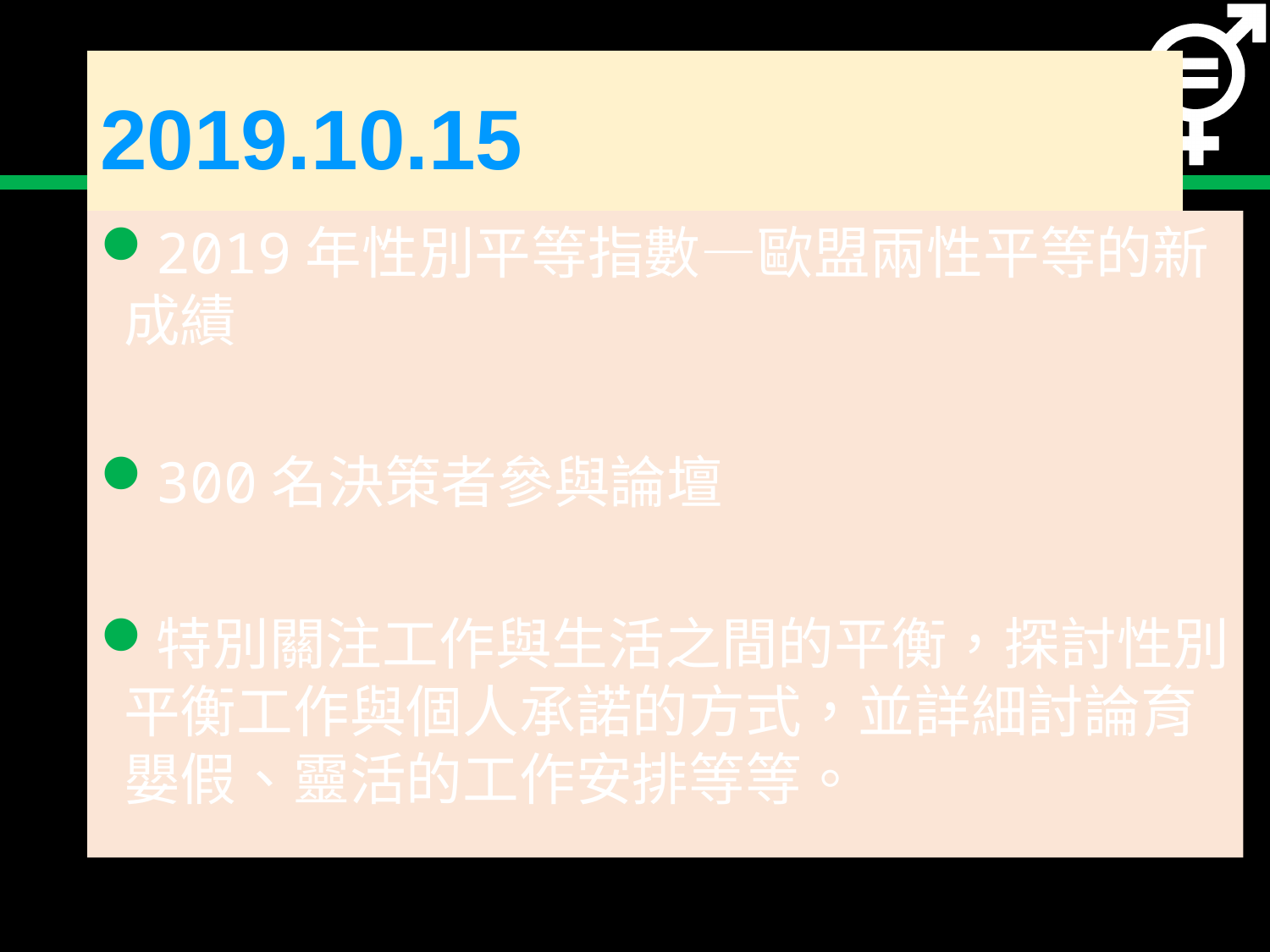

# 2019.10.15
2019年性別平等指數—歐盟兩性平等的新成績

300名決策者參與論壇

特別關注工作與生活之間的平衡，探討性別平衡工作與個人承諾的方式，並詳細討論育嬰假、靈活的工作安排等等。